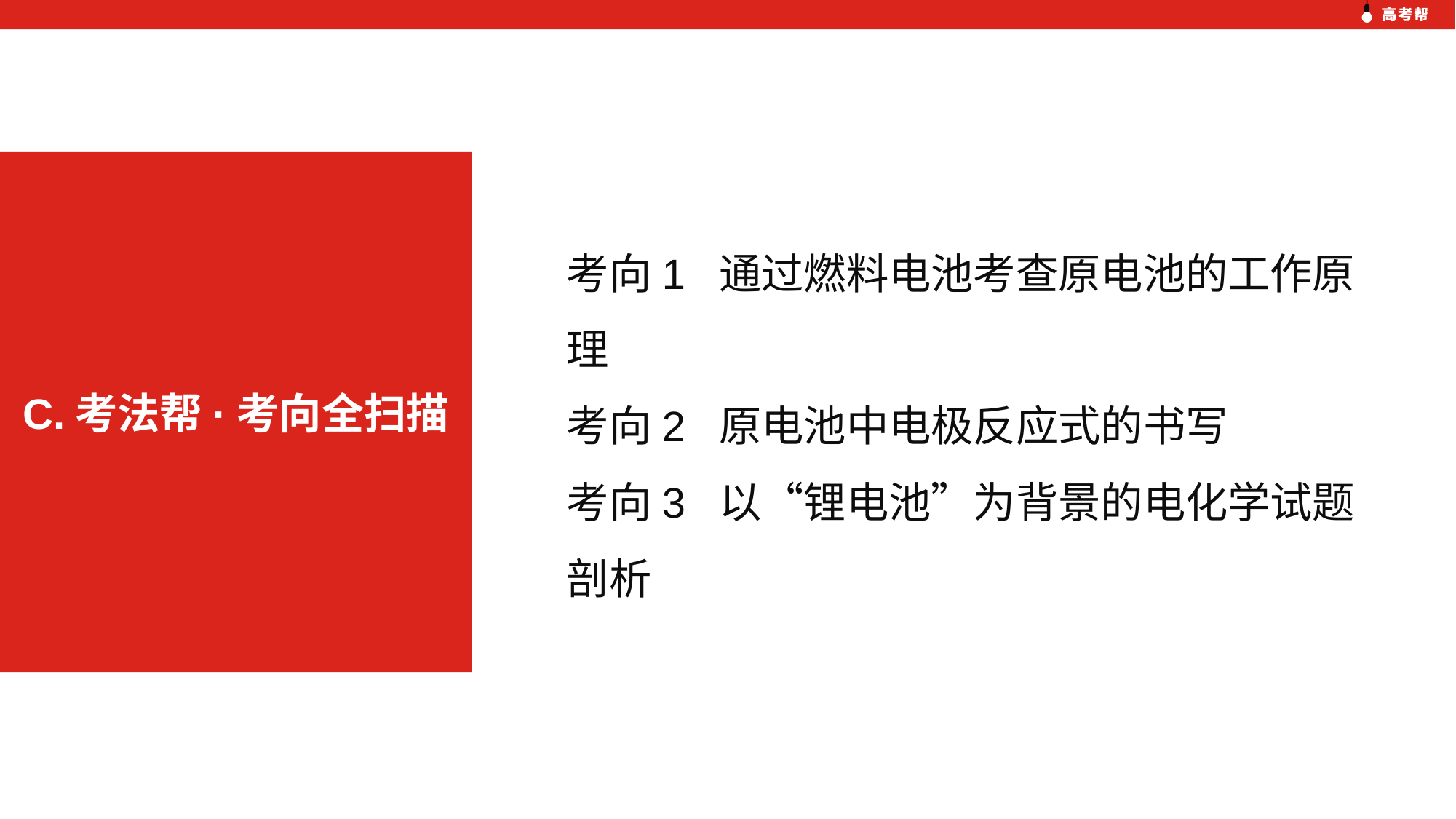

考向1  通过燃料电池考查原电池的工作原理
考向2  原电池中电极反应式的书写
考向3  以“锂电池”为背景的电化学试题剖析
C.考法帮·考向全扫描